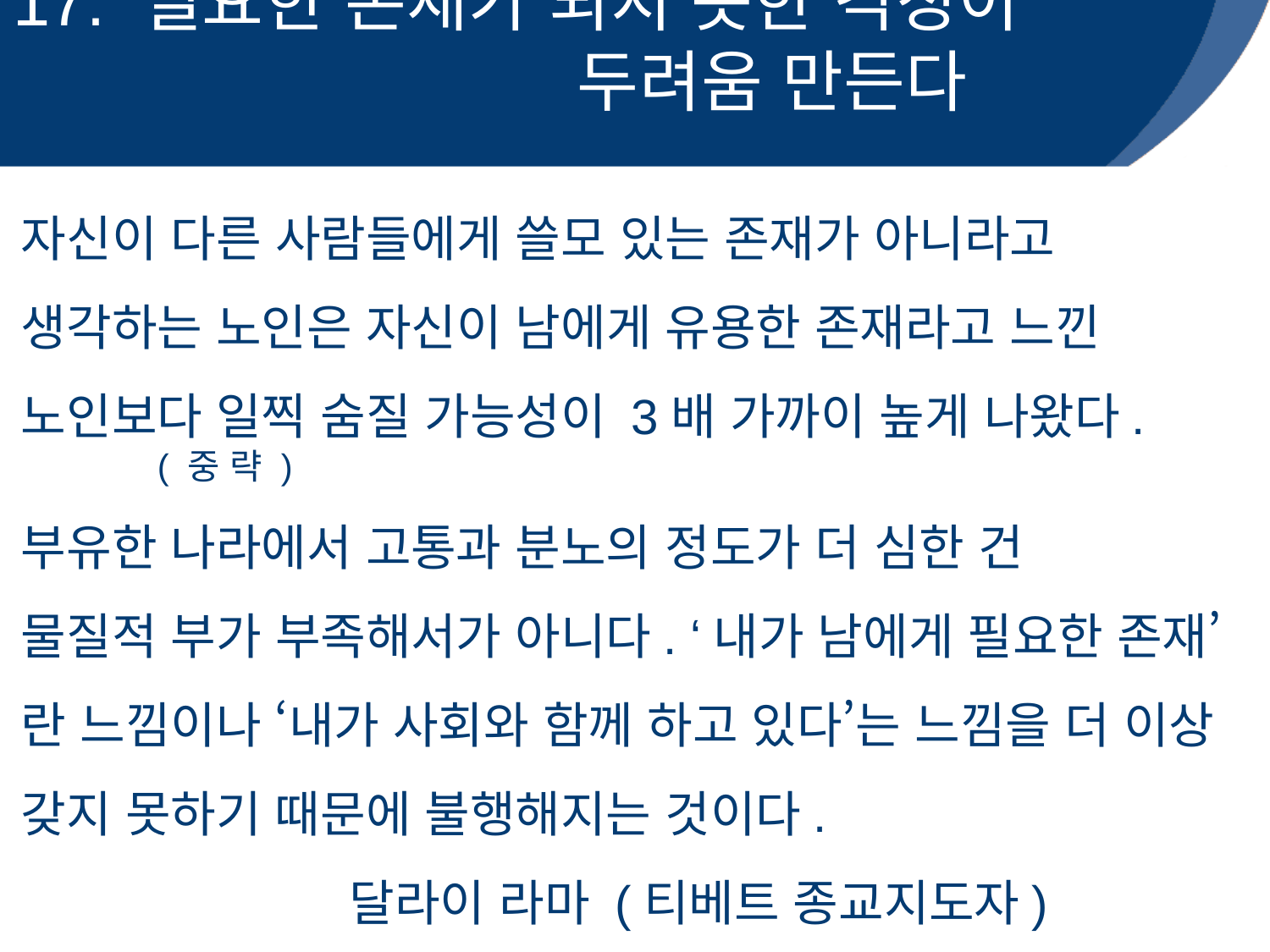

# 17. 필요한 존재가 되지 못한 걱정이 두려움 만든다
자신이 다른 사람들에게 쓸모 있는 존재가 아니라고 생각하는 노인은 자신이 남에게 유용한 존재라고 느낀
노인보다 일찍 숨질 가능성이 3배 가까이 높게 나왔다.
              ( 중 략 )
부유한 나라에서 고통과 분노의 정도가 더 심한 건
물질적 부가 부족해서가 아니다. ‘내가 남에게 필요한 존재’란 느낌이나 ‘내가 사회와 함께 하고 있다’는 느낌을 더 이상 갖지 못하기 때문에 불행해지는 것이다.
                       달라이 라마 (티베트 종교지도자)